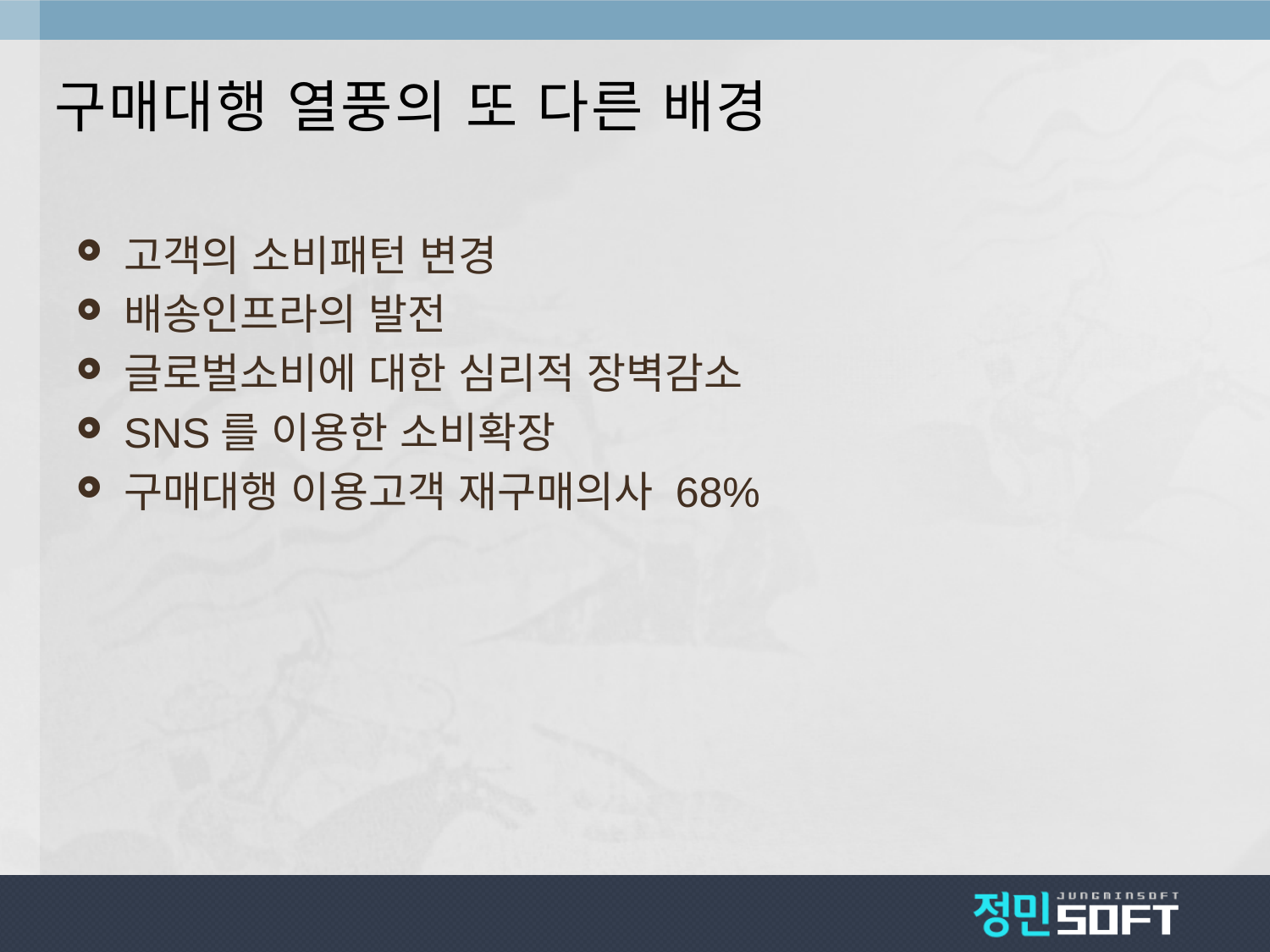

# 구매대행 열풍의 또 다른 배경
고객의 소비패턴 변경
배송인프라의 발전
글로벌소비에 대한 심리적 장벽감소
SNS를 이용한 소비확장
구매대행 이용고객 재구매의사 68%